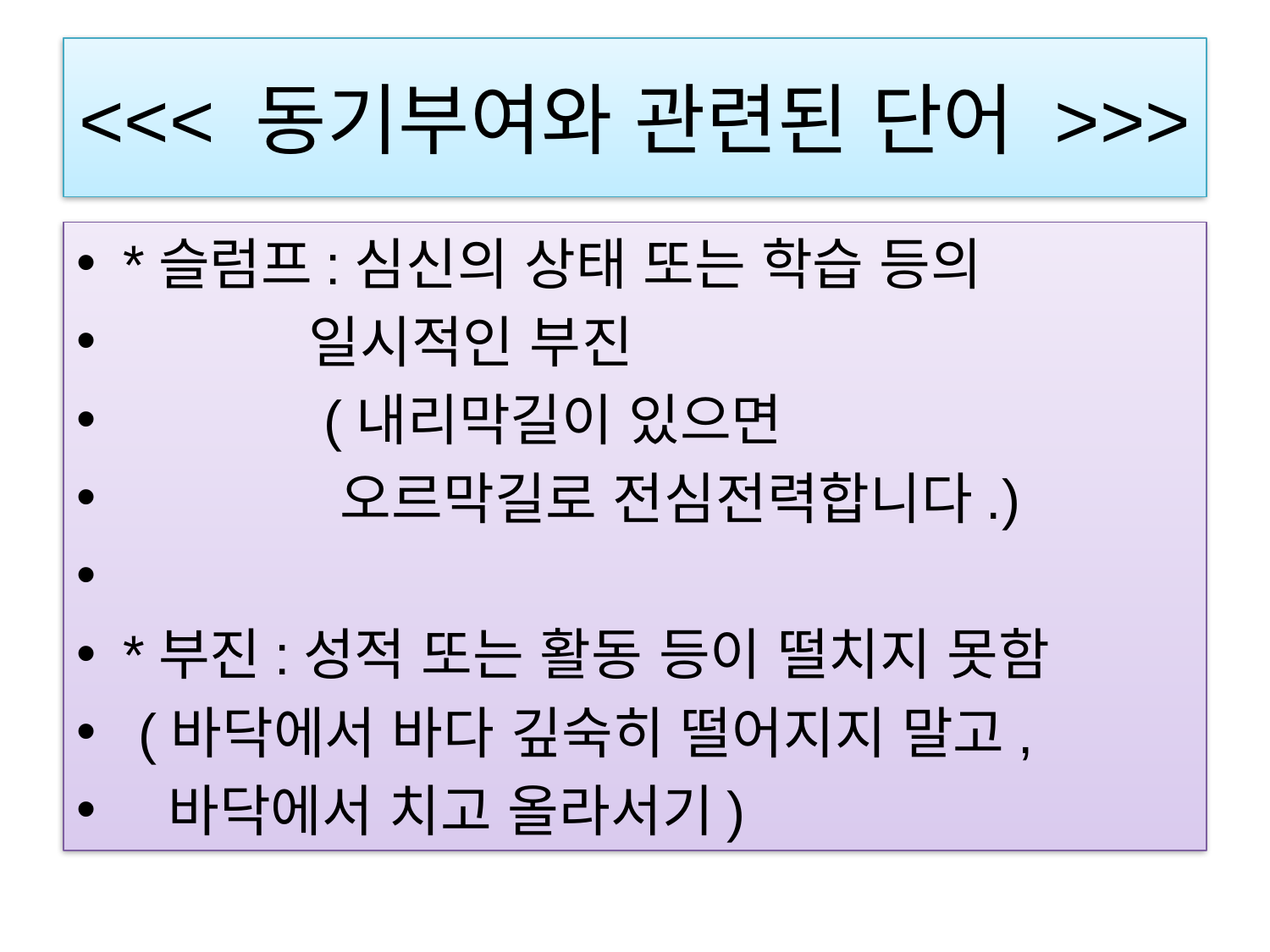

# <<< 동기부여와 관련된 단어 >>>
*슬럼프:심신의 상태 또는 학습 등의
           일시적인 부진
             (내리막길이 있으면
             오르막길로 전심전력합니다.)

*부진:성적 또는 활동 등이 떨치지 못함
 (바닥에서 바다 깊숙히 떨어지지 말고,
  바닥에서 치고 올라서기)